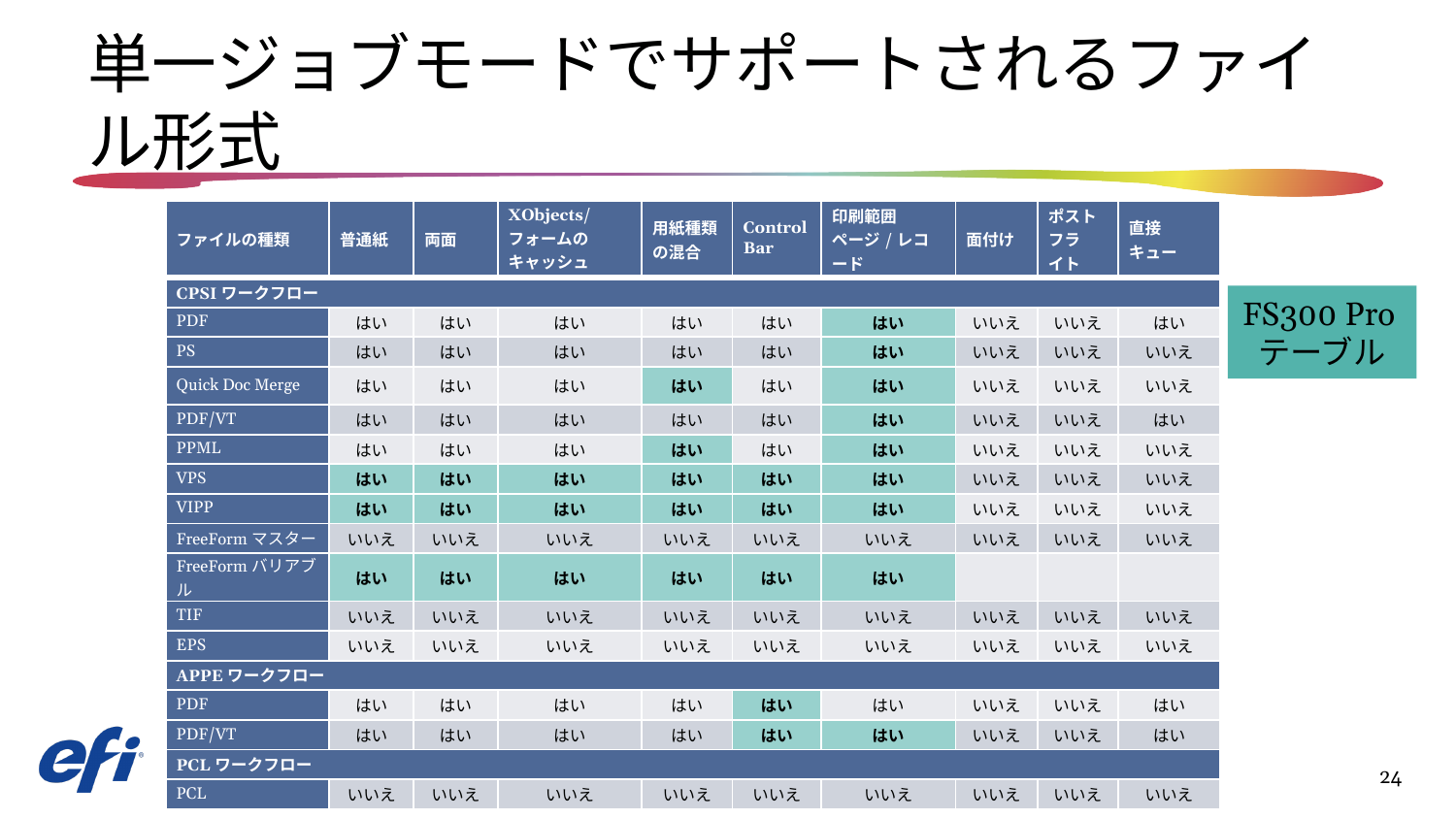

# 単一ジョブモードでサポートされるファイル形式
| ファイルの種類 | 普通紙 | 両面 | XObjects/フォームのキャッシュ | 用紙種類の混合 | Control Bar | 印刷範囲 ページ/レコ ード | 面付け | ポストフラ イト | 直接キュー |
| --- | --- | --- | --- | --- | --- | --- | --- | --- | --- |
| CPSIワークフロー |  |  |  |  |  |  |  |  |  |
| PDF | はい | はい | はい | はい | はい | はい | いいえ | いいえ | はい |
| PS | はい | はい | はい | はい | はい | はい | いいえ | いいえ | いいえ |
| Quick Doc Merge | はい | はい | はい | はい | はい | はい | いいえ | いいえ | いいえ |
| PDF/VT | はい | はい | はい | はい | はい | はい | いいえ | いいえ | はい |
| PPML | はい | はい | はい | はい | はい | はい | いいえ | いいえ | いいえ |
| VPS | はい | はい | はい | はい | はい | はい | いいえ | いいえ | いいえ |
| VIPP | はい | はい | はい | はい | はい | はい | いいえ | いいえ | いいえ |
| FreeFormマスター | いいえ | いいえ | いいえ | いいえ | いいえ | いいえ | いいえ | いいえ | いいえ |
| FreeFormバリアブル | はい | はい | はい | はい | はい | はい |  |  |  |
| TIF | いいえ | いいえ | いいえ | いいえ | いいえ | いいえ | いいえ | いいえ | いいえ |
| EPS | いいえ | いいえ | いいえ | いいえ | いいえ | いいえ | いいえ | いいえ | いいえ |
| APPEワークフロー |  |  |  |  |  |  |  |  |  |
| PDF | はい | はい | はい | はい | はい | はい | いいえ | いいえ | はい |
| PDF/VT | はい | はい | はい | はい | はい | はい | いいえ | いいえ | はい |
| PCLワークフロー |  |  |  |  |  |  |  |  |  |
| PCL | いいえ | いいえ | いいえ | いいえ | いいえ | いいえ | いいえ | いいえ | いいえ |
FS300 Proテーブル
24